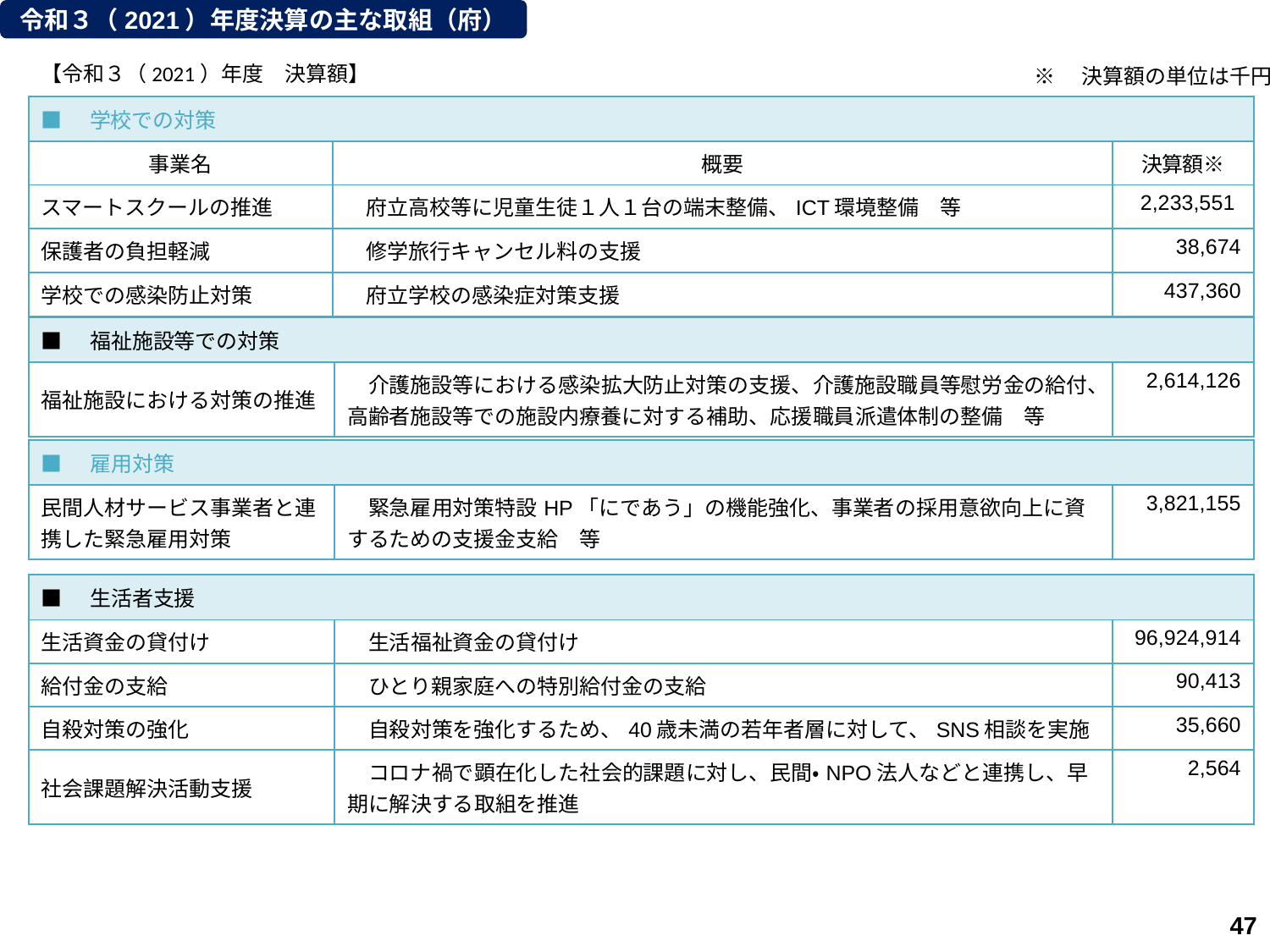

令和３（2021）年度決算の主な取組（府）
【令和３（2021）年度　決算額】
※　決算額の単位は千円
| ■　学校での対策 |  |  |
| --- | --- | --- |
| 事業名 | 概要 | 決算額※ |
| スマートスクールの推進 | 府立高校等に児童生徒１人１台の端末整備、ICT環境整備　等 | 2,233,551 |
| 保護者の負担軽減 | 修学旅行キャンセル料の支援 | 38,674 |
| 学校での感染防止対策 | 府立学校の感染症対策支援 | 437,360 |
| ■　福祉施設等での対策 |  |  |
| --- | --- | --- |
| 福祉施設における対策の推進 | 介護施設等における感染拡大防止対策の支援、介護施設職員等慰労金の給付、高齢者施設等での施設内療養に対する補助、応援職員派遣体制の整備　等 | 2,614,126 |
| ■　雇用対策 |  |  |
| --- | --- | --- |
| 民間人材サービス事業者と連携した緊急雇用対策 | 緊急雇用対策特設HP「にであう」の機能強化、事業者の採用意欲向上に資するための支援金支給　等 | 3,821,155 |
| ■　生活者支援 |  |  |
| --- | --- | --- |
| 生活資金の貸付け | 生活福祉資金の貸付け | 96,924,914 |
| 給付金の支給 | ひとり親家庭への特別給付金の支給 | 90,413 |
| 自殺対策の強化 | 自殺対策を強化するため、40歳未満の若年者層に対して、SNS相談を実施 | 35,660 |
| 社会課題解決活動支援 | コロナ禍で顕在化した社会的課題に対し、民間・NPO法人などと連携し、早期に解決する取組を推進 | 2,564 |
47